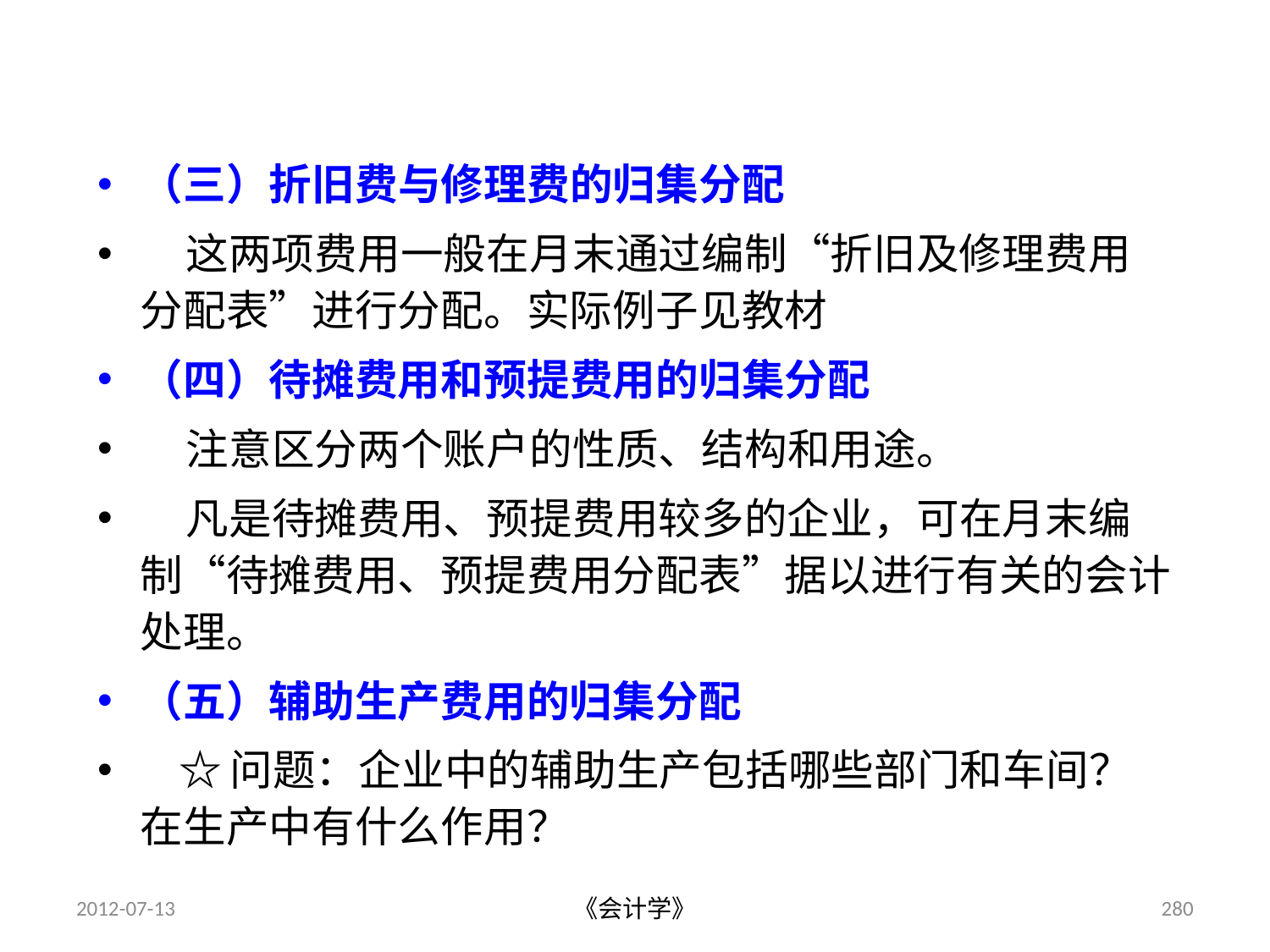

（三）折旧费与修理费的归集分配
    这两项费用一般在月末通过编制“折旧及修理费用分配表”进行分配。实际例子见教材
（四）待摊费用和预提费用的归集分配
    注意区分两个账户的性质、结构和用途。
    凡是待摊费用、预提费用较多的企业，可在月末编制“待摊费用、预提费用分配表”据以进行有关的会计处理。
（五）辅助生产费用的归集分配
    ☆问题：企业中的辅助生产包括哪些部门和车间？在生产中有什么作用？
2012-07-13
《会计学》
280